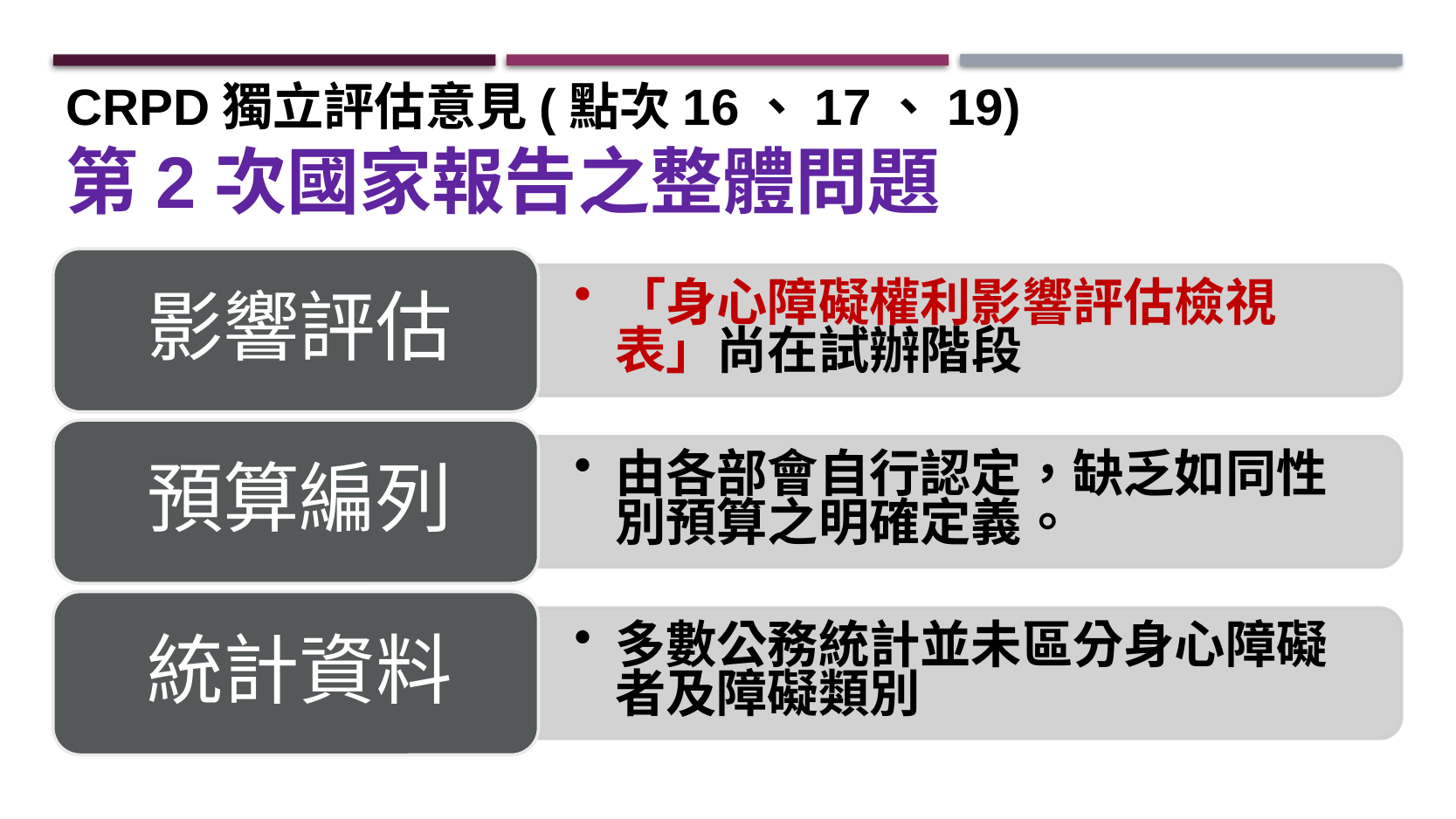

CRPD獨立評估意見(點次16、17、19)
第2次國家報告之整體問題
「身心障礙權利影響評估檢視表」尚在試辦階段
影響評估
由各部會自行認定，缺乏如同性別預算之明確定義。
預算編列
多數公務統計並未區分身心障礙者及障礙類別
統計資料